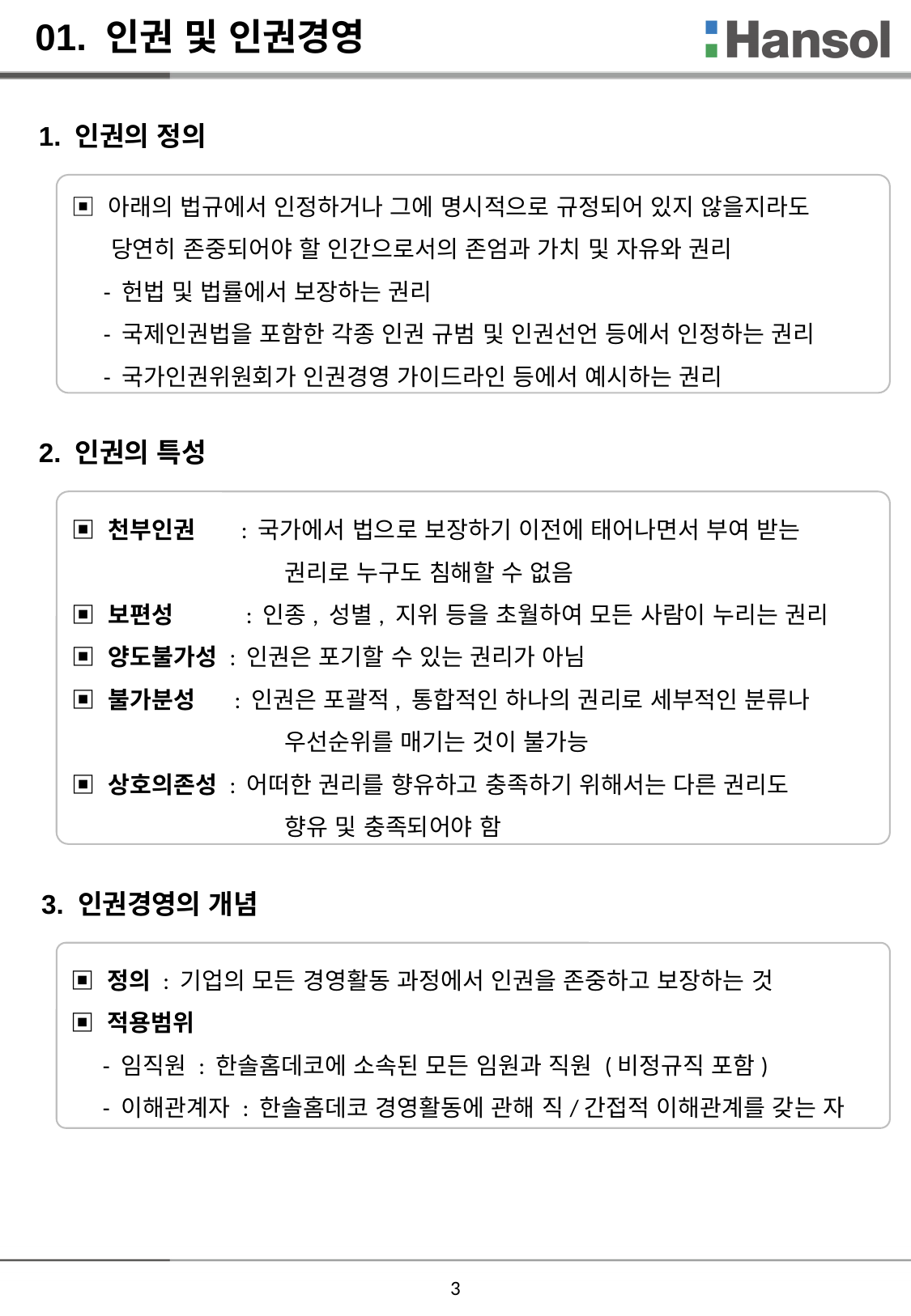

01. 인권 및 인권경영
1. 인권의 정의
▣ 아래의 법규에서 인정하거나 그에 명시적으로 규정되어 있지 않을지라도
     당연히 존중되어야 할 인간으로서의 존엄과 가치 및 자유와 권리
      - 헌법 및 법률에서 보장하는 권리
      - 국제인권법을 포함한 각종 인권 규범 및 인권선언 등에서 인정하는 권리
      - 국가인권위원회가 인권경영 가이드라인 등에서 예시하는 권리
2. 인권의 특성
▣ 천부인권      : 국가에서 법으로 보장하기 이전에 태어나면서 부여 받는
                               권리로 누구도 침해할 수 없음
▣ 보편성          : 인종, 성별, 지위 등을 초월하여 모든 사람이 누리는 권리
▣ 양도불가성 : 인권은 포기할 수 있는 권리가 아님
▣ 불가분성     : 인권은 포괄적, 통합적인 하나의 권리로 세부적인 분류나
                               우선순위를 매기는 것이 불가능
▣ 상호의존성 : 어떠한 권리를 향유하고 충족하기 위해서는 다른 권리도
                               향유 및 충족되어야 함
3. 인권경영의 개념
▣ 정의 : 기업의 모든 경영활동 과정에서 인권을 존중하고 보장하는 것
▣ 적용범위
      - 임직원 : 한솔홈데코에 소속된 모든 임원과 직원 (비정규직 포함)
      - 이해관계자 : 한솔홈데코 경영활동에 관해 직/간접적 이해관계를 갖는 자
3